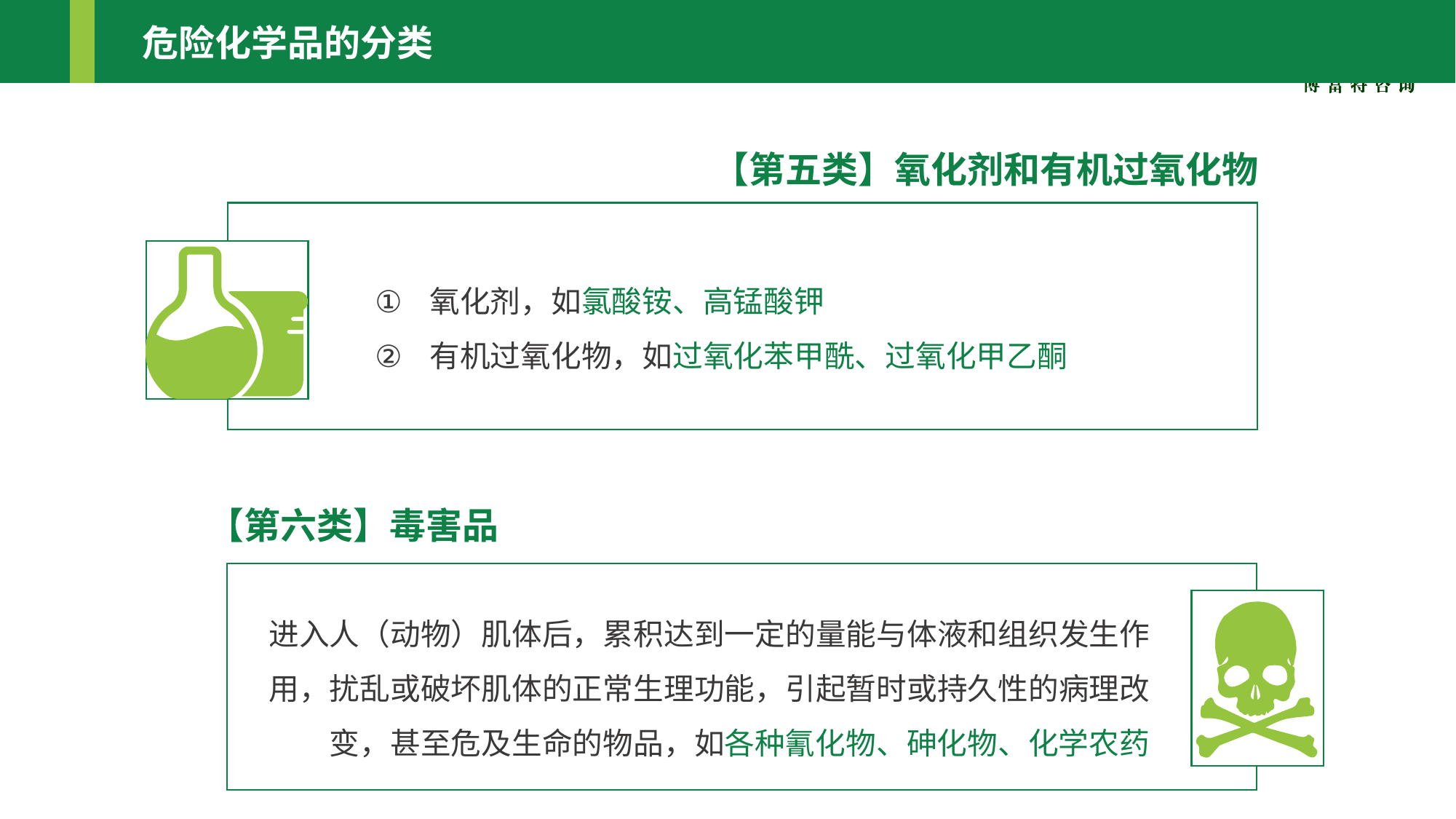

危险化学品的分类

【第五类】氧化剂和有机过氧化物

氧化剂，如氯酸铵、高锰酸钾
有机过氧化物，如过氧化苯甲酰、过氧化甲乙酮
【第六类】毒害品

进入人（动物）肌体后，累积达到一定的量能与体液和组织发生作用，扰乱或破坏肌体的正常生理功能，引起暂时或持久性的病理改变，甚至危及生命的物品，如各种氰化物、砷化物、化学农药